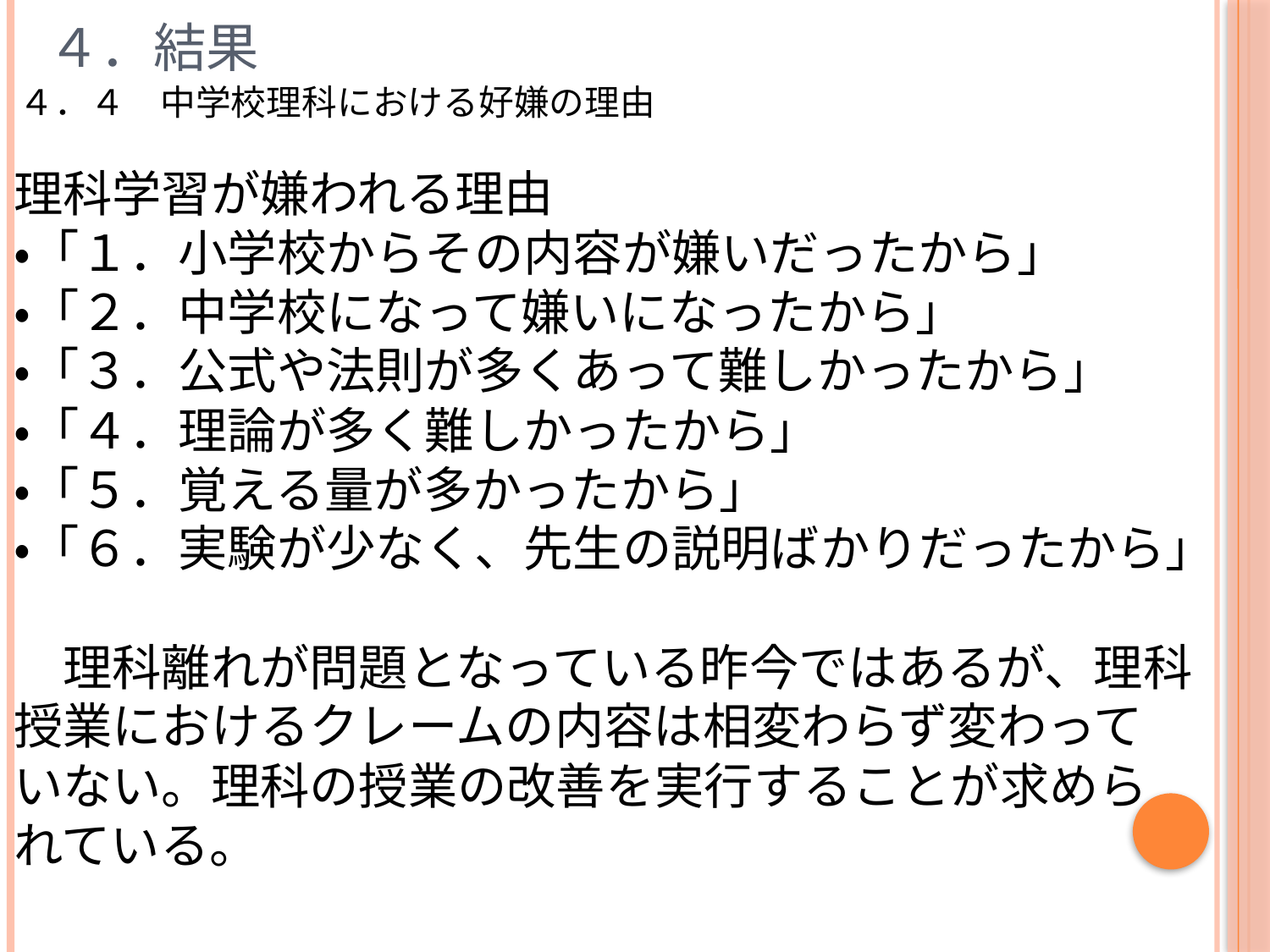

４．結果
４．４　中学校理科における好嫌の理由
理科学習が嫌われる理由
・「１．小学校からその内容が嫌いだったから」
・「２．中学校になって嫌いになったから」
・「３．公式や法則が多くあって難しかったから」
・「４．理論が多く難しかったから」
・「５．覚える量が多かったから」
・「６．実験が少なく、先生の説明ばかりだったから」

　理科離れが問題となっている昨今ではあるが、理科
授業におけるクレームの内容は相変わらず変わって
いない。理科の授業の改善を実行することが求めら
れている。